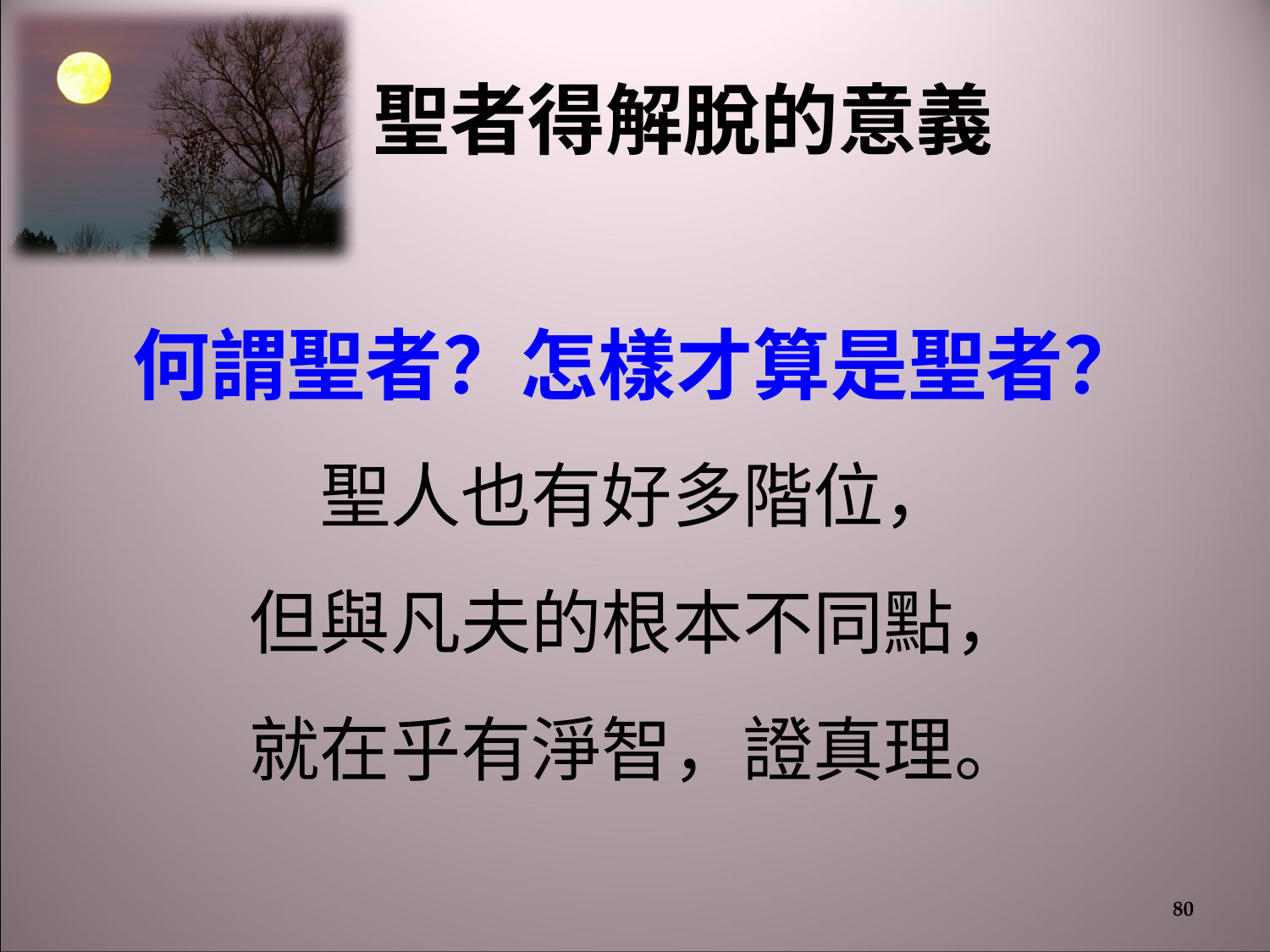

# 聖者得解脫的意義
何謂聖者？怎樣才算是聖者？
聖人也有好多階位，
但與凡夫的根本不同點，
就在乎有淨智，證真理。
80